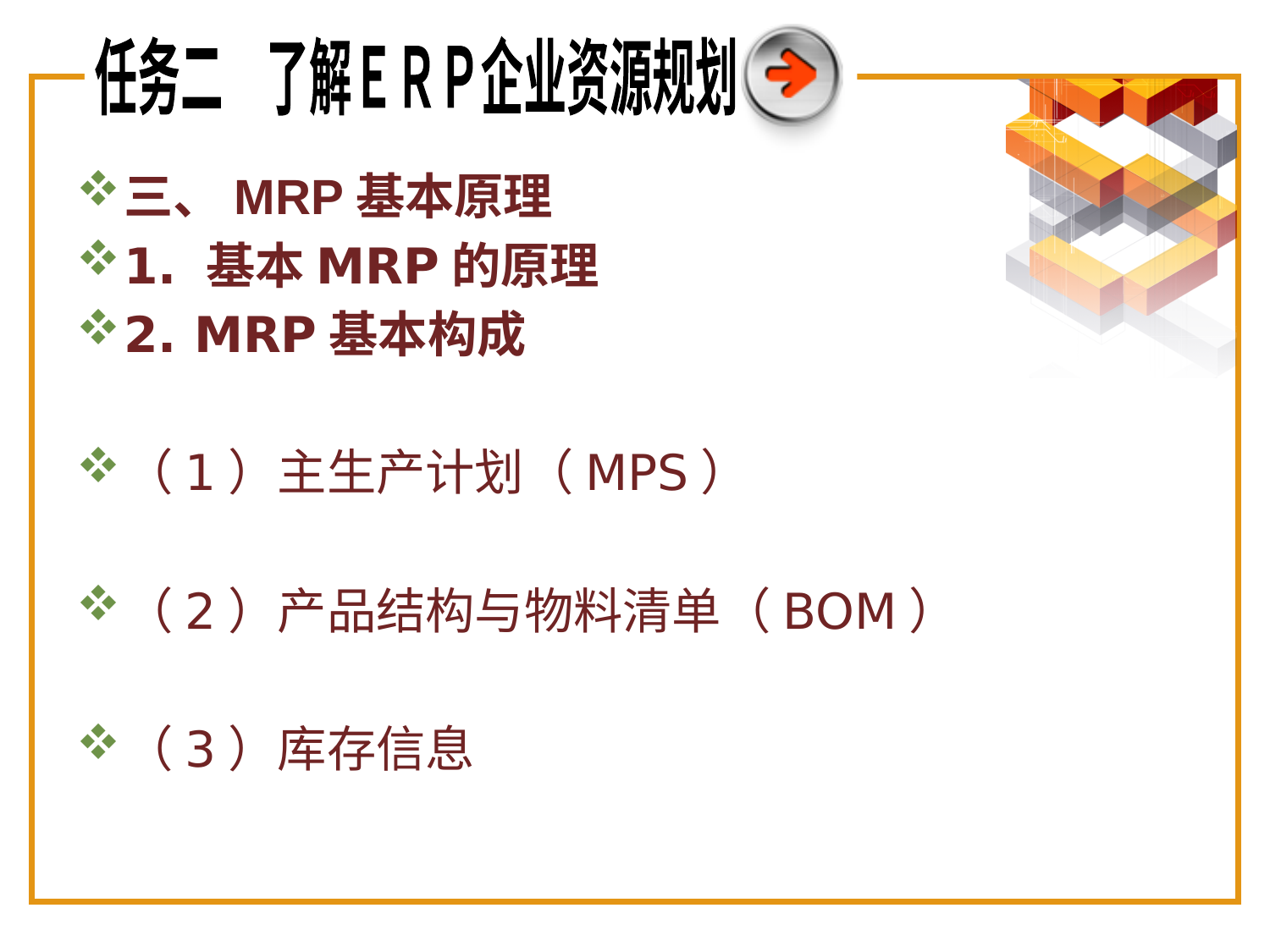

任务二　了解ＥＲＰ企业资源规划
三、MRP基本原理
1. 基本MRP的原理
2. MRP基本构成

（1）主生产计划（MPS）

（2）产品结构与物料清单（BOM）

（3）库存信息